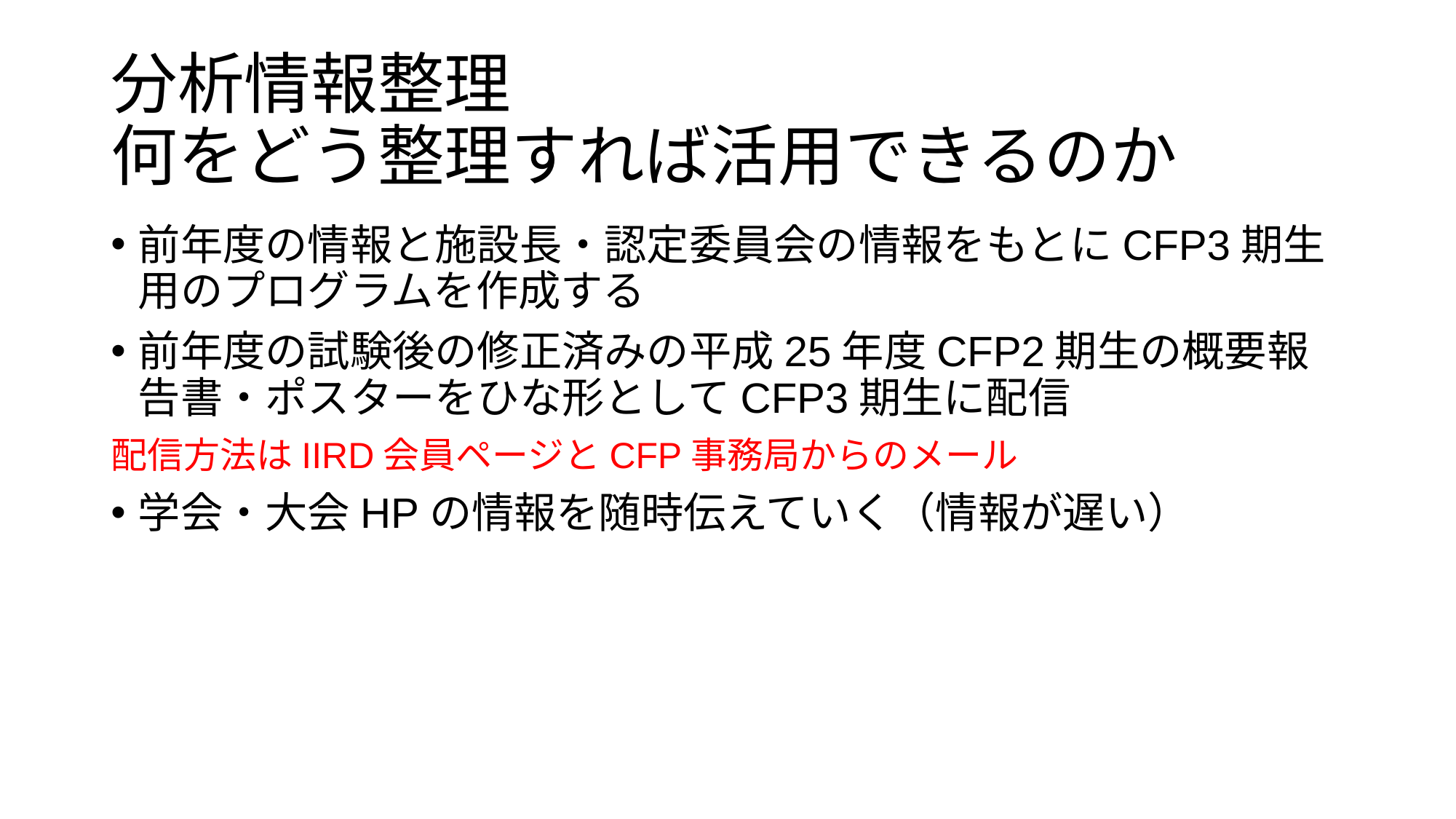

# 分析情報整理 何をどう整理すれば活用できるのか
前年度の情報と施設長・認定委員会の情報をもとにCFP3期生用のプログラムを作成する
前年度の試験後の修正済みの平成25年度CFP2期生の概要報告書・ポスターをひな形としてCFP3期生に配信
配信方法はIIRD会員ページとCFP事務局からのメール
学会・大会HPの情報を随時伝えていく（情報が遅い）